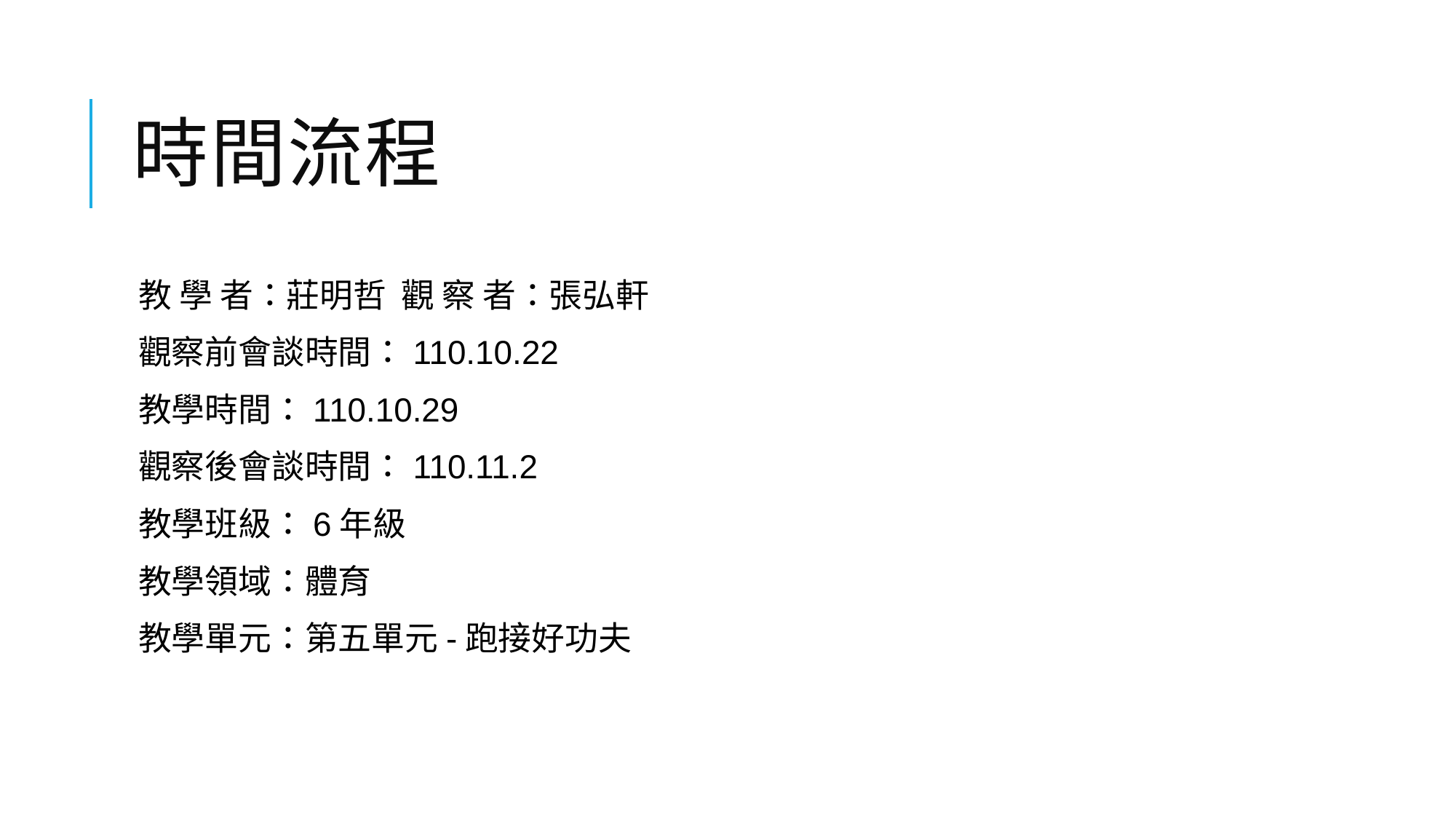

# 時間流程
教 學 者：莊明哲  觀 察 者：張弘軒
觀察前會談時間：110.10.22
教學時間：110.10.29
觀察後會談時間：110.11.2
教學班級：6年級
教學領域：體育
教學單元：第五單元-跑接好功夫